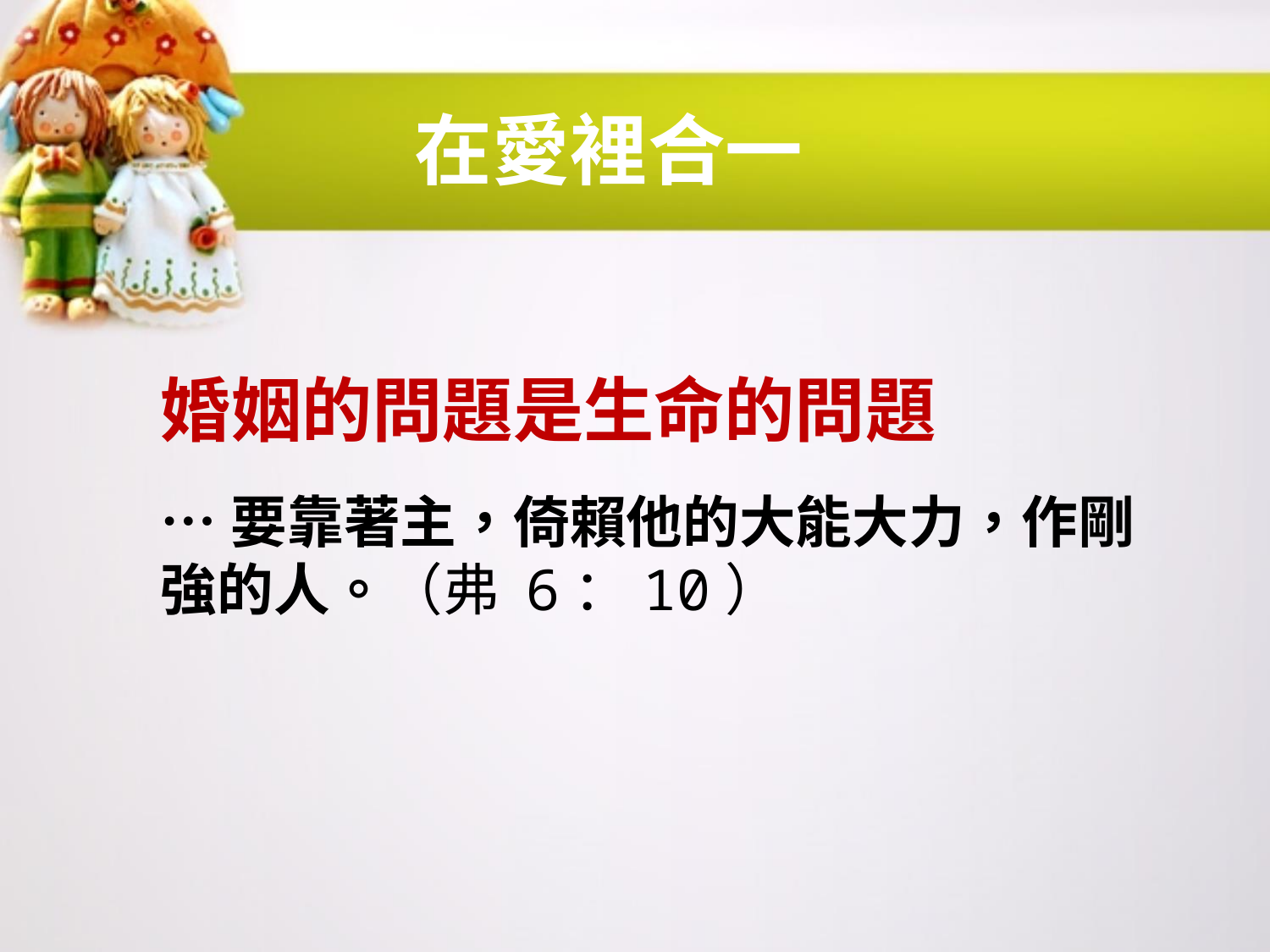

# 在愛裡合一
婚姻的問題是生命的問題

…要靠著主，倚賴他的大能大力，作剛強的人。（弗 6：10）